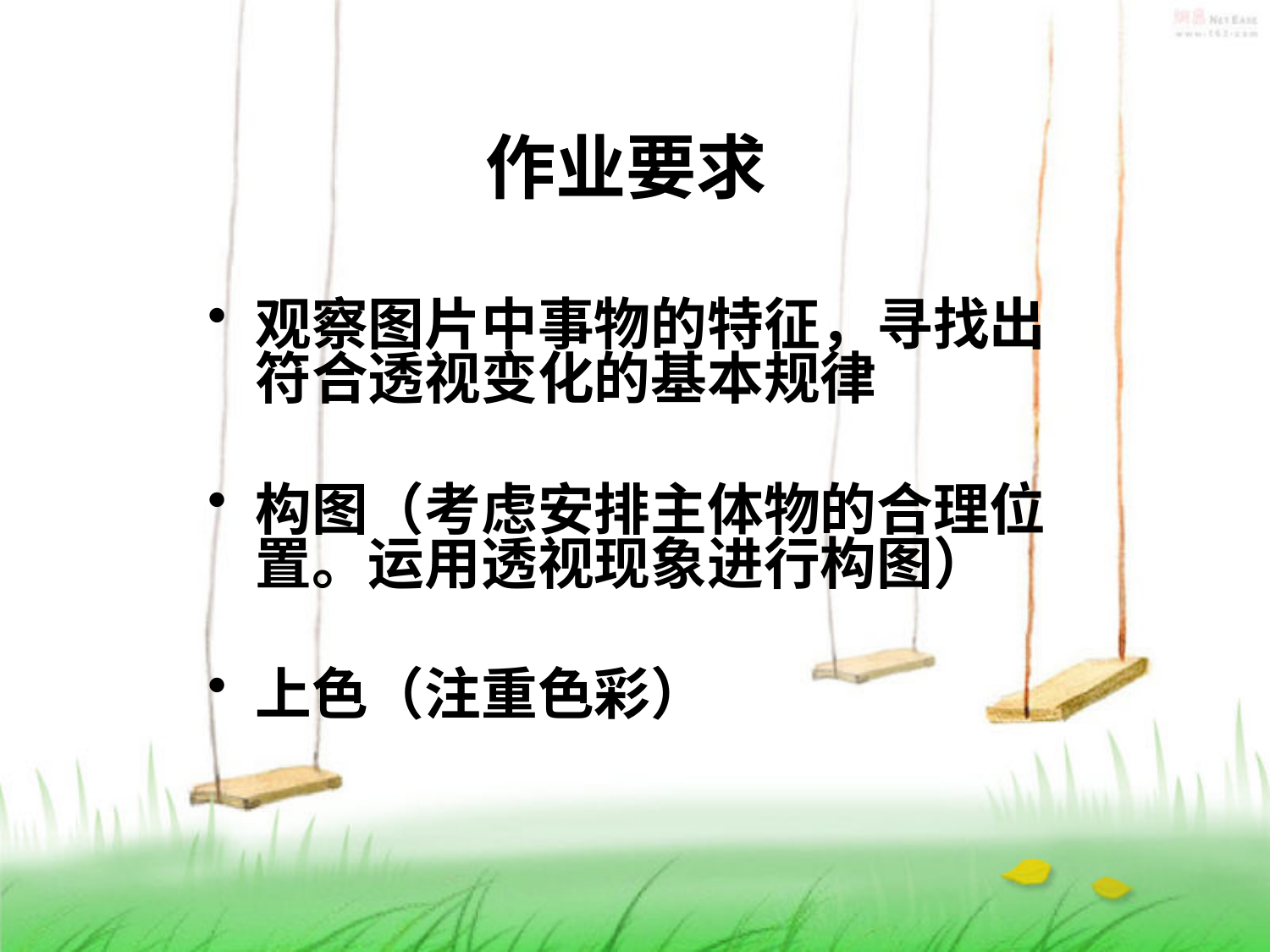

# 作业要求

观察图片中事物的特征，寻找出符合透视变化的基本规律

构图（考虑安排主体物的合理位置。运用透视现象进行构图）

上色（注重色彩）